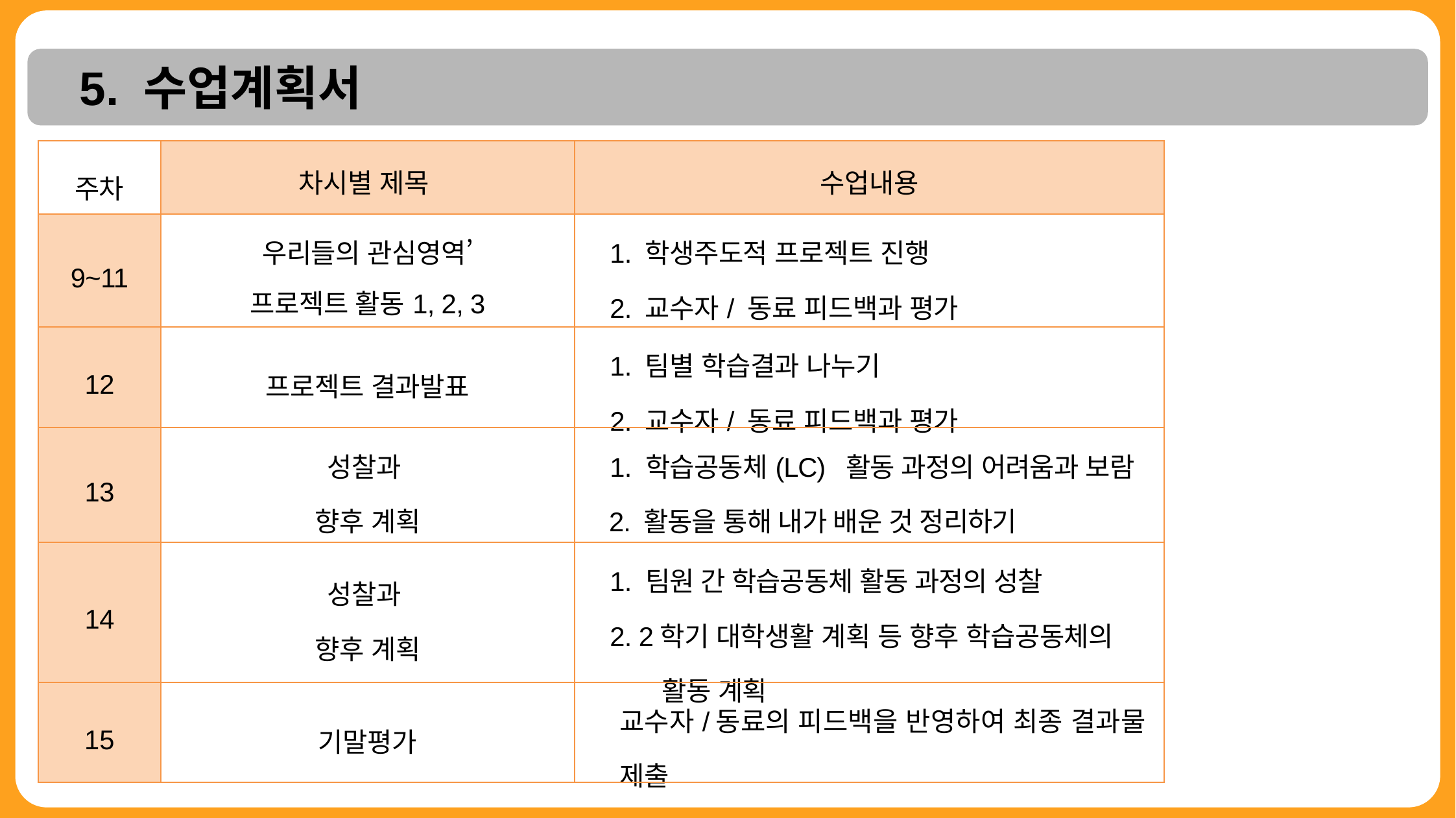

5. 수업계획서
| 주차 | 차시별 제목 | 수업내용 |
| --- | --- | --- |
| 9~11 | 우리들의 관심영역’ 프로젝트 활동1, 2, 3 | 1. 학생주도적 프로젝트 진행 2. 교수자/ 동료 피드백과 평가 |
| 12 | 프로젝트 결과발표 | 1. 팀별 학습결과 나누기 2. 교수자/ 동료 피드백과 평가 |
| 13 | 성찰과 향후 계획 | 1. 학습공동체(LC) 활동 과정의 어려움과 보람 2. 활동을 통해 내가 배운 것 정리하기 |
| 14 | 성찰과 향후 계획 | 1. 팀원 간 학습공동체 활동 과정의 성찰 2. 2학기 대학생활 계획 등 향후 학습공동체의 활동 계획 |
| 15 | 기말평가 | 교수자/동료의 피드백을 반영하여 최종 결과물 제출 |